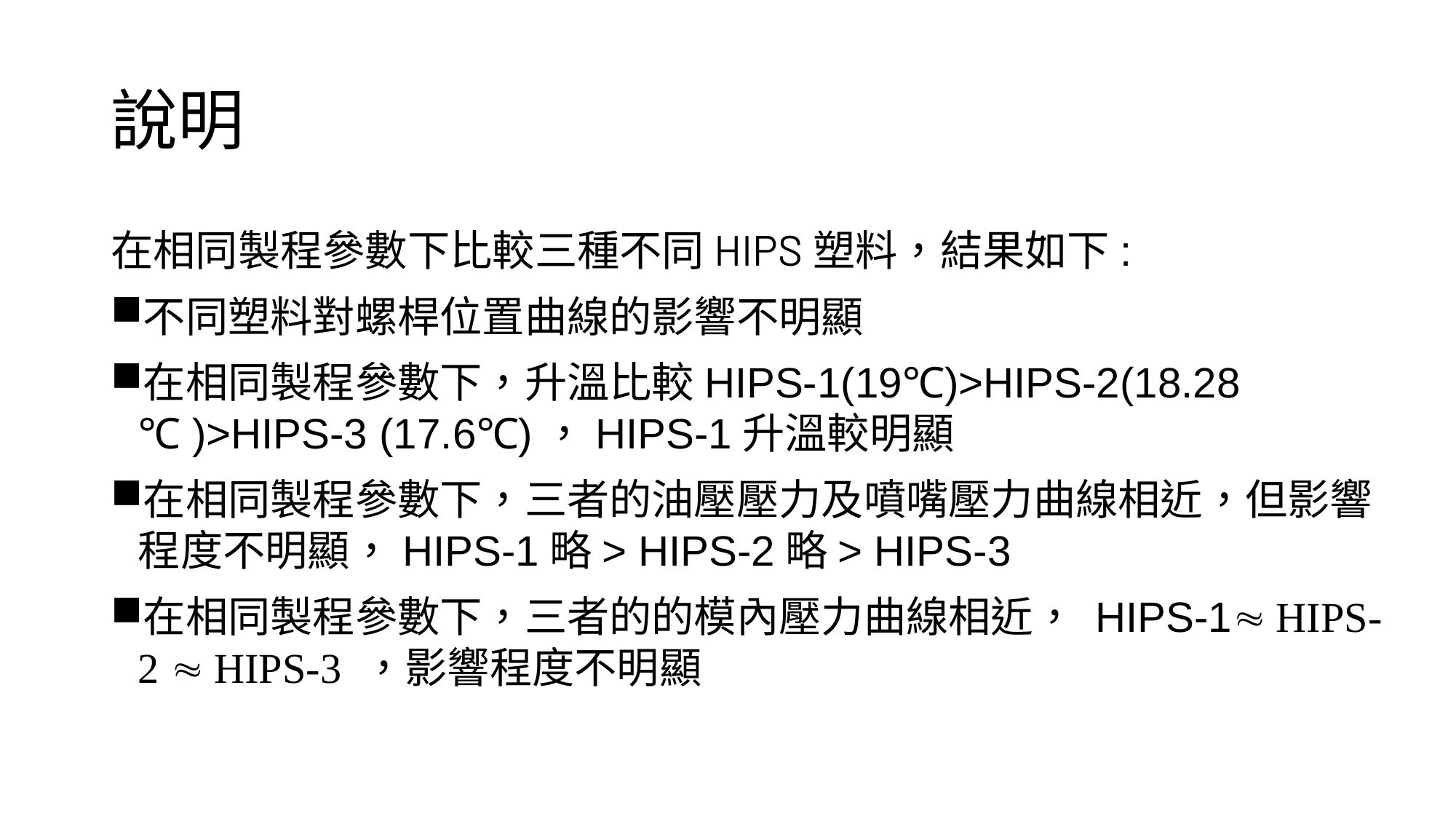

# 說明
在相同製程參數下比較三種不同HIPS塑料，結果如下:
不同塑料對螺桿位置曲線的影響不明顯
在相同製程參數下，升溫比較HIPS-1(19℃)>HIPS-2(18.28 ℃ )>HIPS-3 (17.6℃)，HIPS-1升溫較明顯
在相同製程參數下，三者的油壓壓力及噴嘴壓力曲線相近，但影響程度不明顯，HIPS-1略> HIPS-2略> HIPS-3
在相同製程參數下，三者的的模內壓力曲線相近， HIPS-1≈ HIPS-2 ≈ HIPS-3 ，影響程度不明顯